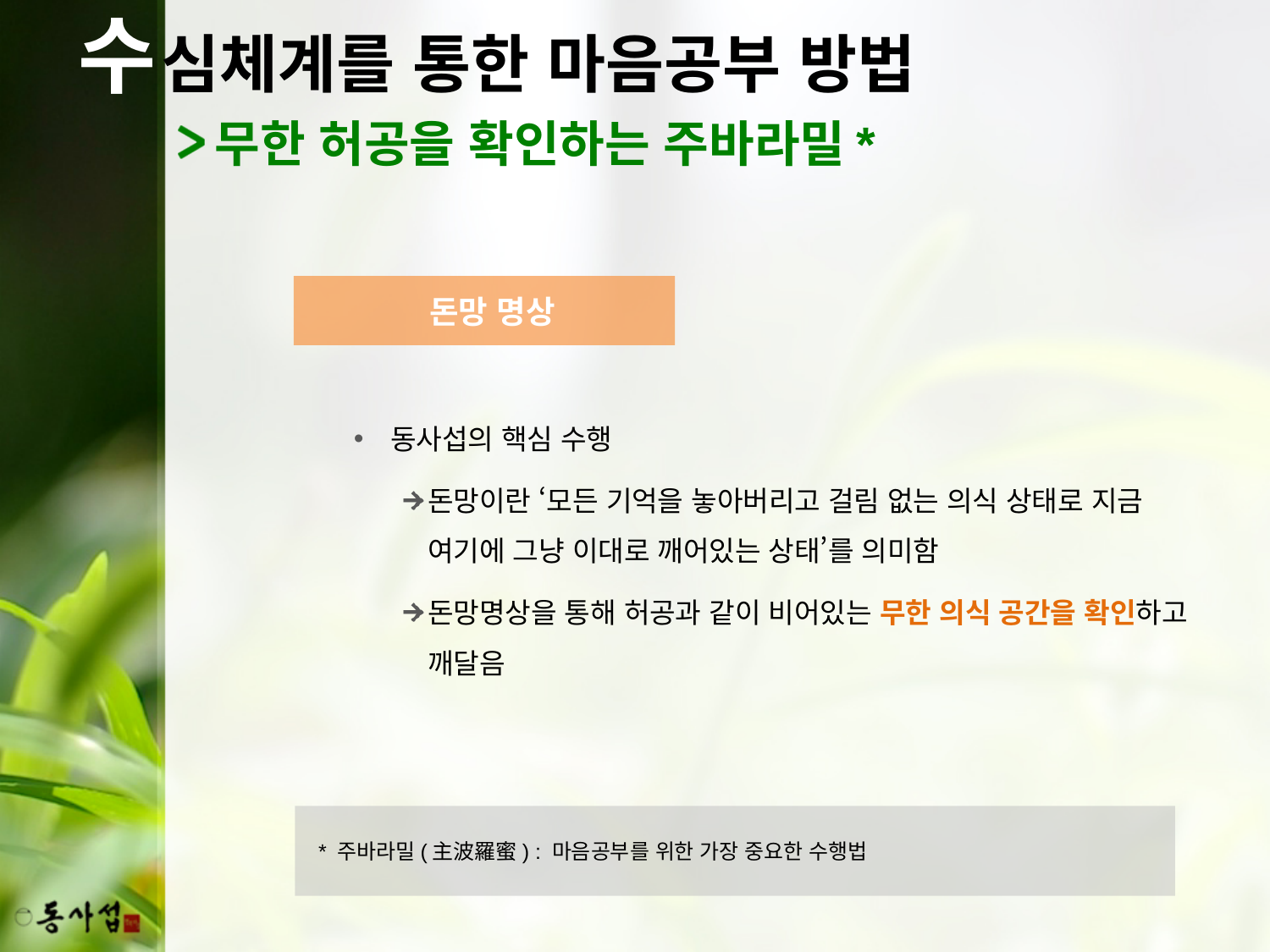

수
심체계를 통한 마음공부 방법
무한 허공을 확인하는 주바라밀*
 돈망 명상
동사섭의 핵심 수행
돈망이란 ‘모든 기억을 놓아버리고 걸림 없는 의식 상태로 지금 여기에 그냥 이대로 깨어있는 상태’를 의미함
돈망명상을 통해 허공과 같이 비어있는 무한 의식 공간을 확인하고 깨달음
 * 주바라밀(主波羅蜜) : 마음공부를 위한 가장 중요한 수행법